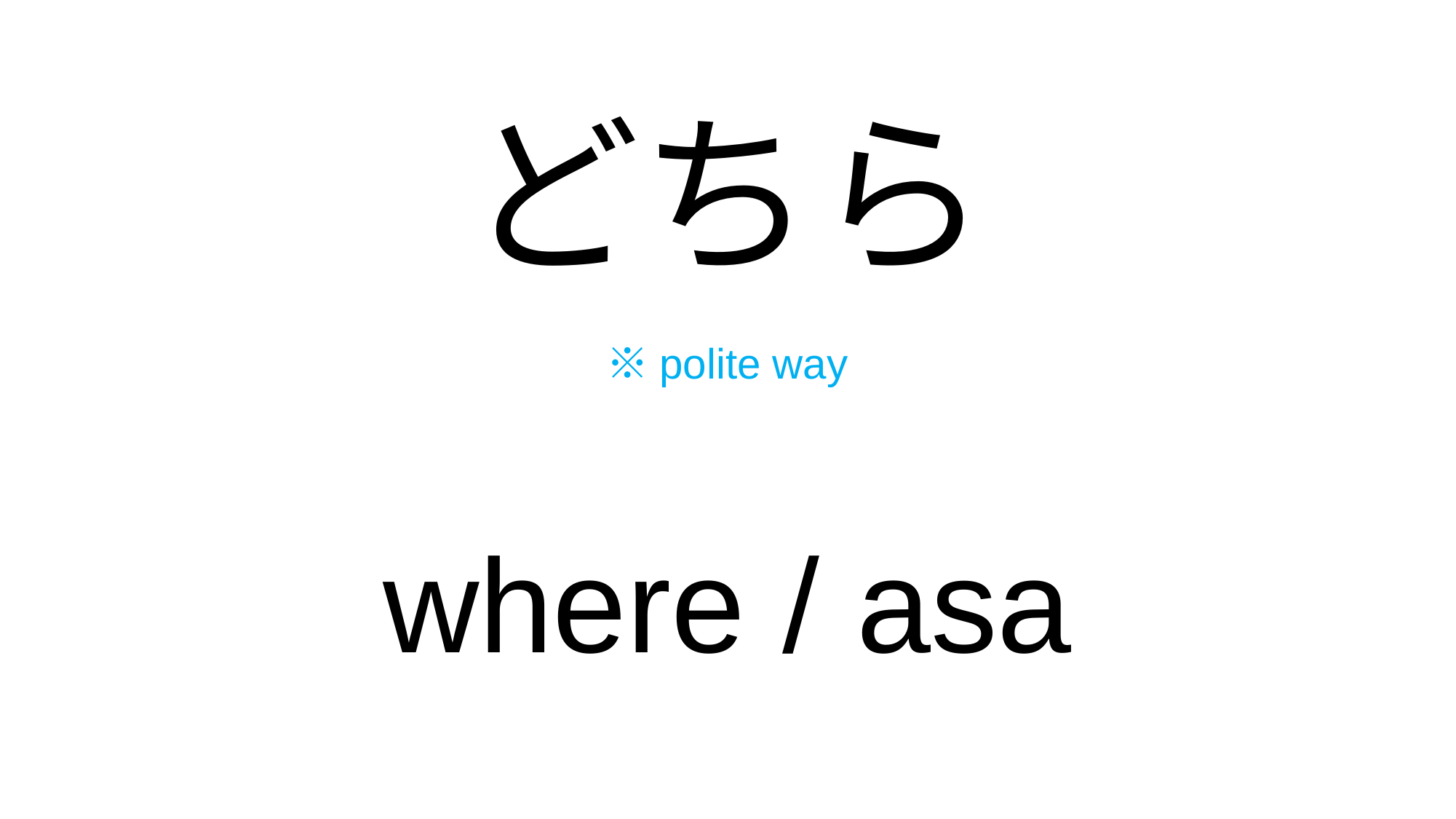

# どちら ※ ※polite way
where / asa